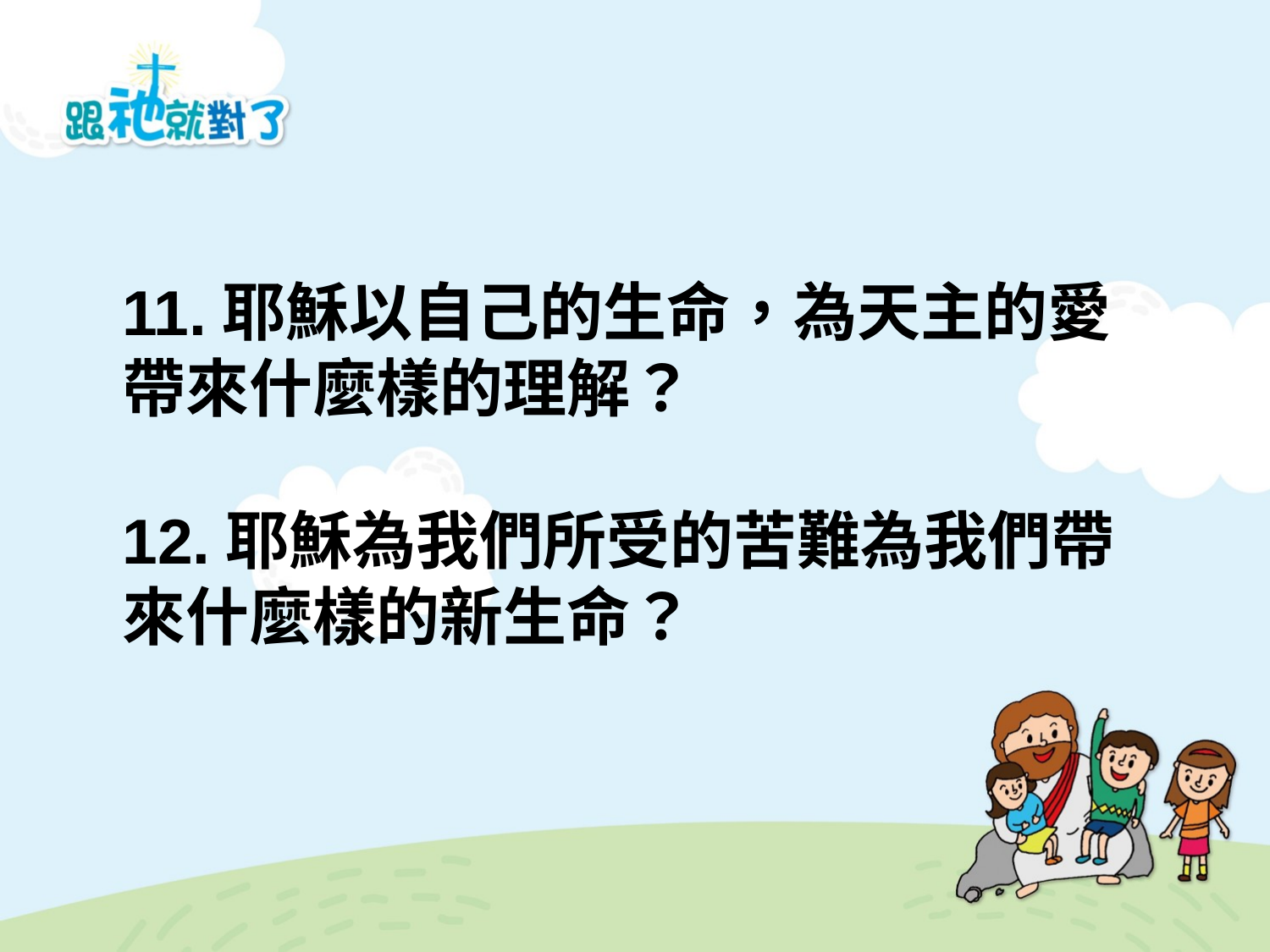

11.耶穌以自己的生命，為天主的愛帶來什麼樣的理解？

12.耶穌為我們所受的苦難為我們帶來什麼樣的新生命？